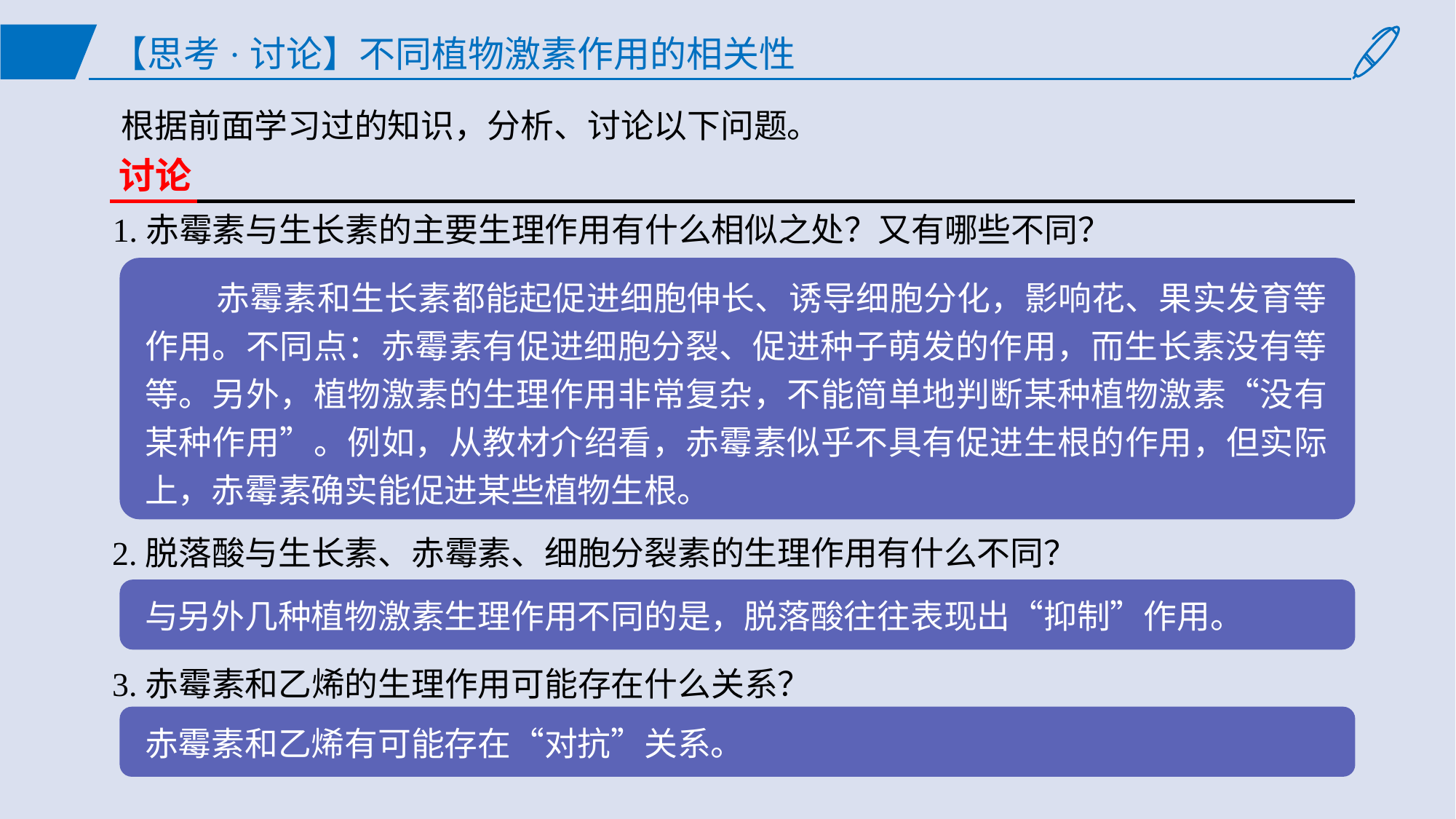

# 【思考·讨论】不同植物激素作用的相关性
根据前面学习过的知识，分析、讨论以下问题。
讨论
1.赤霉素与生长素的主要生理作用有什么相似之处？又有哪些不同？

        赤霉素和生长素都能起促进细胞伸长、诱导细胞分化，影响花、果实发育等作用。不同点：赤霉素有促进细胞分裂、促进种子萌发的作用，而生长素没有等等。另外，植物激素的生理作用非常复杂，不能简单地判断某种植物激素“没有某种作用”。例如，从教材介绍看，赤霉素似乎不具有促进生根的作用，但实际上，赤霉素确实能促进某些植物生根。
2.脱落酸与生长素、赤霉素、细胞分裂素的生理作用有什么不同？

与另外几种植物激素生理作用不同的是，脱落酸往往表现出“抑制”作用。
3.赤霉素和乙烯的生理作用可能存在什么关系？

赤霉素和乙烯有可能存在“对抗”关系。